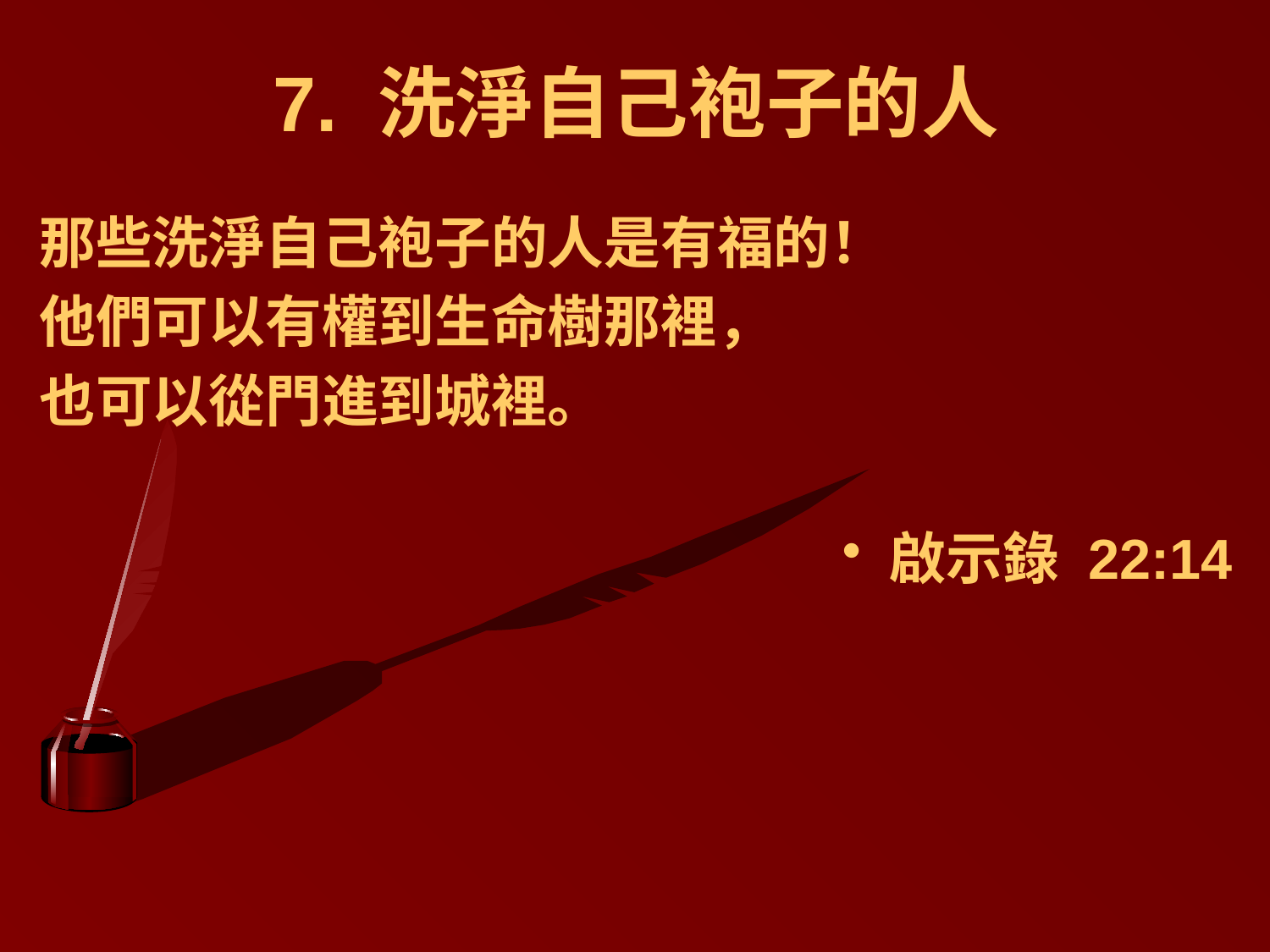

# 7. 洗淨自己袍子的人
那些洗淨自己袍子的人是有福的！
他們可以有權到生命樹那裡，
也可以從門進到城裡。

啟示錄 22:14